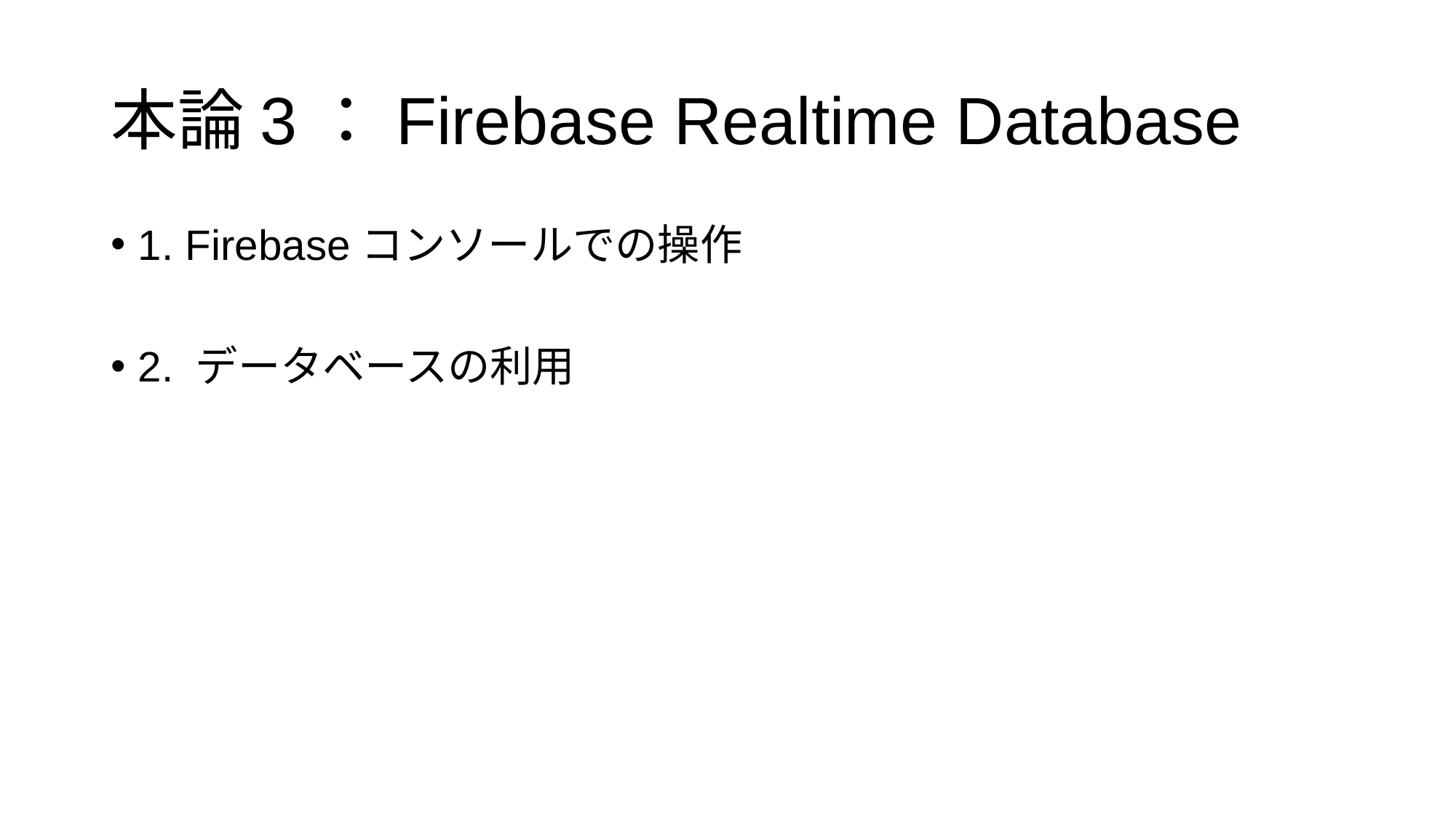

# 本論3：Firebase Realtime Database
1. Firebaseコンソールでの操作

2. データベースの利用